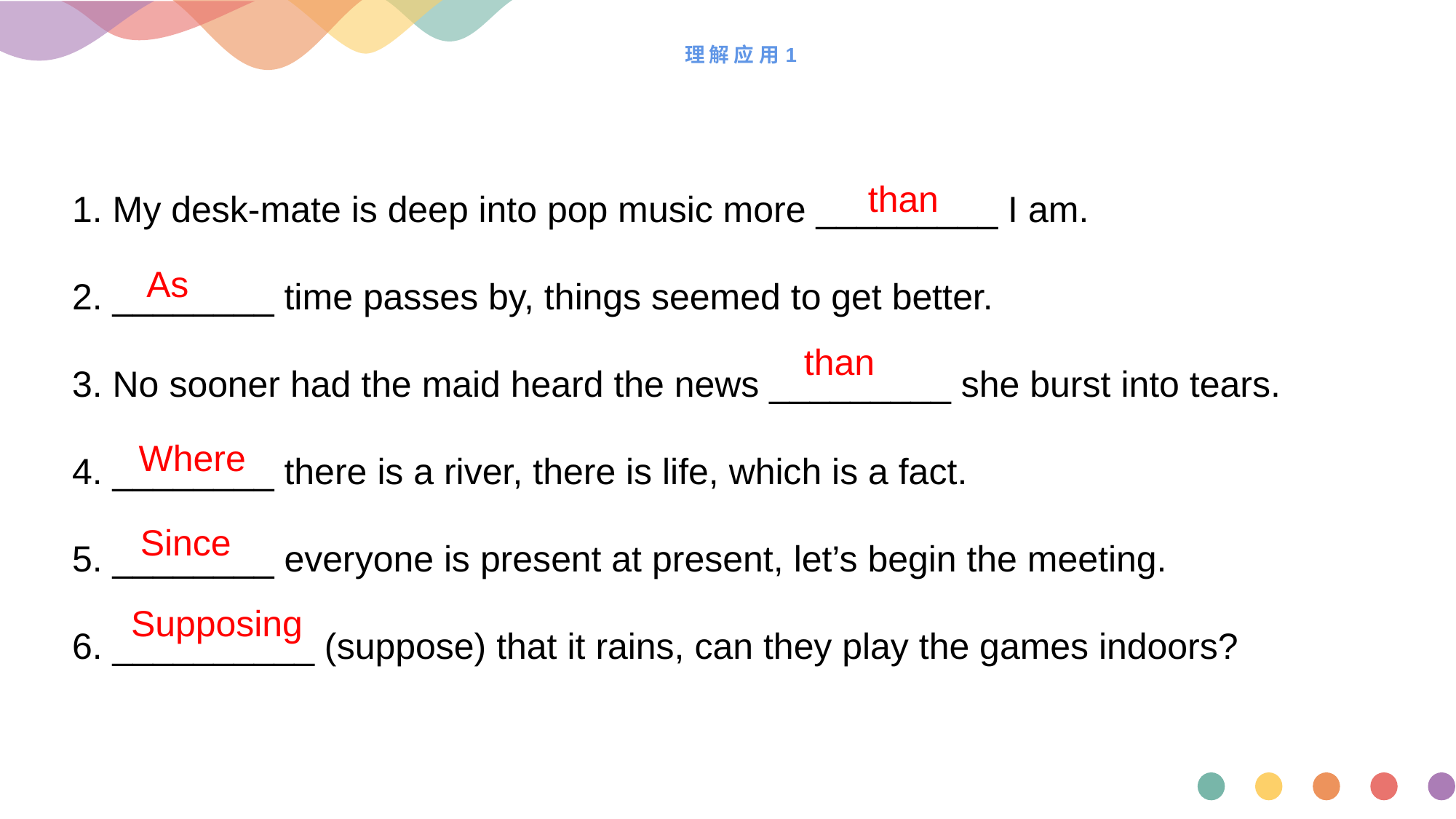

# 理解应用1
1. My desk-mate is deep into pop music more _________ I am.
2. ________ time passes by, things seemed to get better.
3. No sooner had the maid heard the news _________ she burst into tears.
4. ________ there is a river, there is life, which is a fact.
5. ________ everyone is present at present, let’s begin the meeting.
6. __________ (suppose) that it rains, can they play the games indoors?
 than
  As
 than
 Where
 Since
Supposing